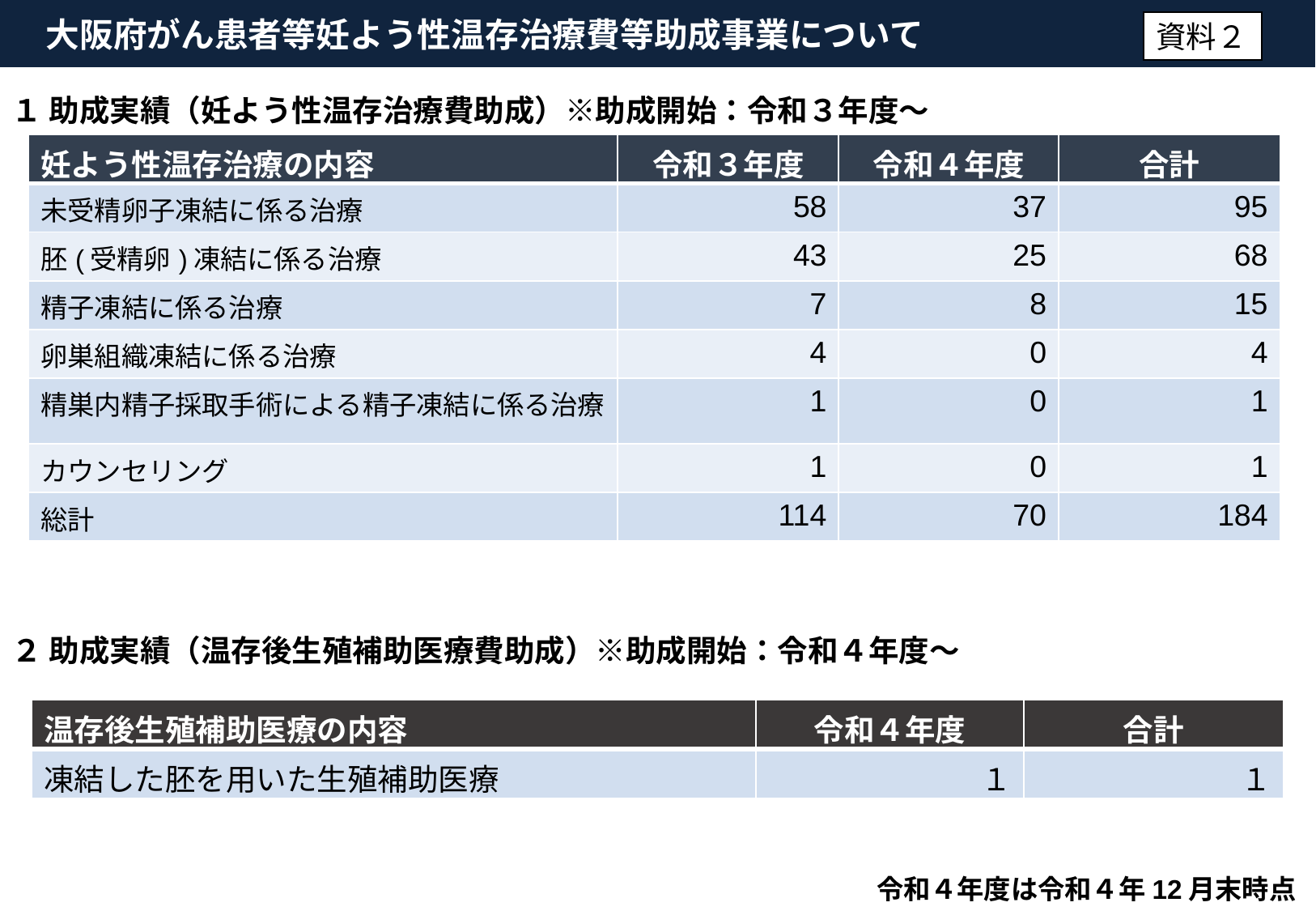

大阪府がん患者等妊よう性温存治療費等助成事業について
資料２
１ 助成実績（妊よう性温存治療費助成）※助成開始：令和３年度～
| 妊よう性温存治療の内容 | 令和３年度 | 令和４年度 | 合計 |
| --- | --- | --- | --- |
| 未受精卵子凍結に係る治療 | 58 | 37 | 95 |
| 胚(受精卵)凍結に係る治療 | 43 | 25 | 68 |
| 精子凍結に係る治療 | 7 | 8 | 15 |
| 卵巣組織凍結に係る治療 | 4 | 0 | 4 |
| 精巣内精子採取手術による精子凍結に係る治療 | 1 | 0 | 1 |
| カウンセリング | 1 | 0 | 1 |
| 総計 | 114 | 70 | 184 |
２ 助成実績（温存後生殖補助医療費助成）※助成開始：令和４年度～
| 温存後生殖補助医療の内容 | 令和４年度 | 合計 |
| --- | --- | --- |
| 凍結した胚を用いた生殖補助医療 | １ | １ |
令和４年度は令和４年12月末時点